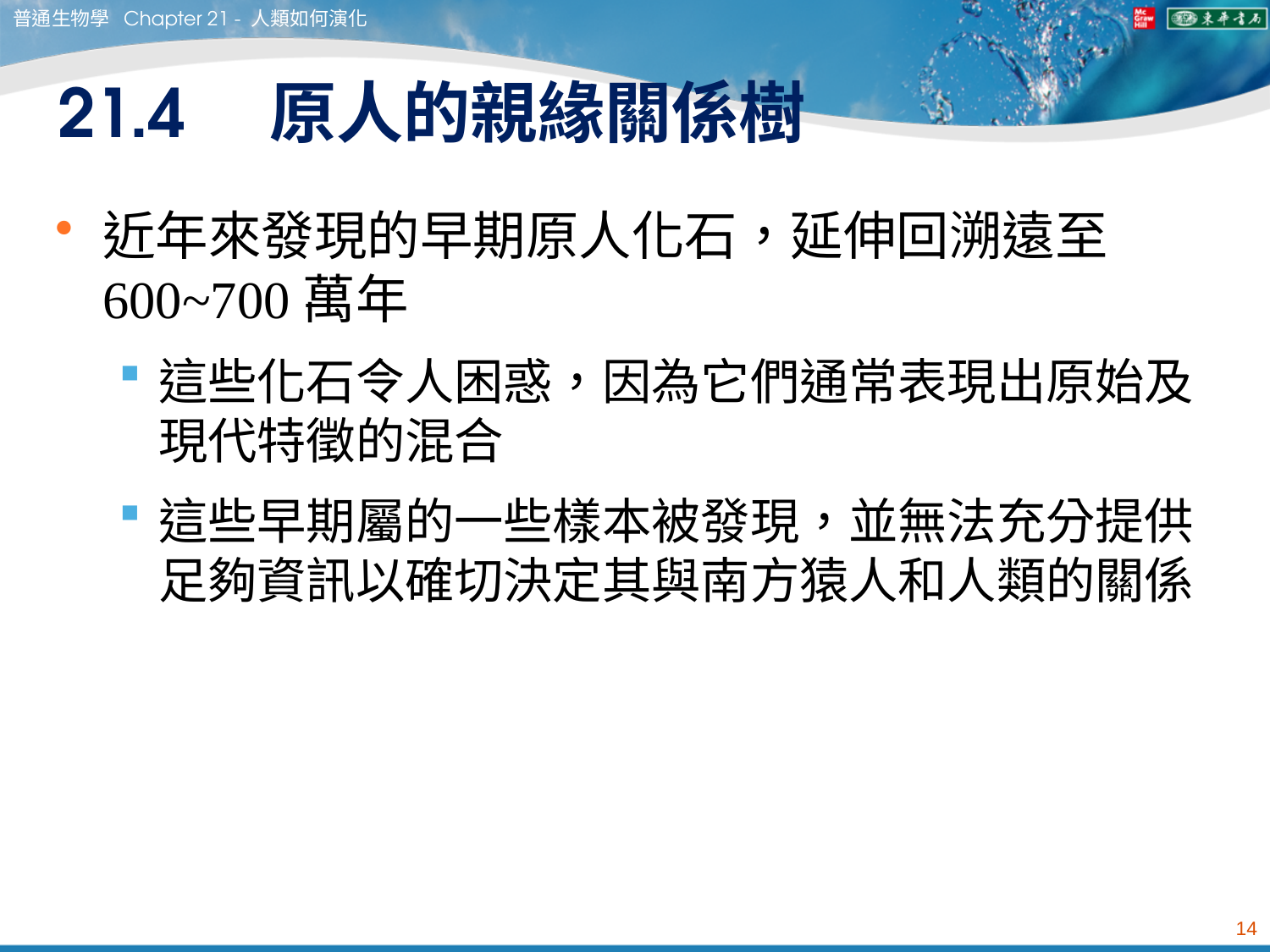

普通生物學  Chapter 21 - 人類如何演化
# 21.4　原人的親緣關係樹
近年來發現的早期原人化石，延伸回溯遠至600~700萬年
這些化石令人困惑，因為它們通常表現出原始及現代特徵的混合
這些早期屬的一些樣本被發現，並無法充分提供足夠資訊以確切決定其與南方猿人和人類的關係
14